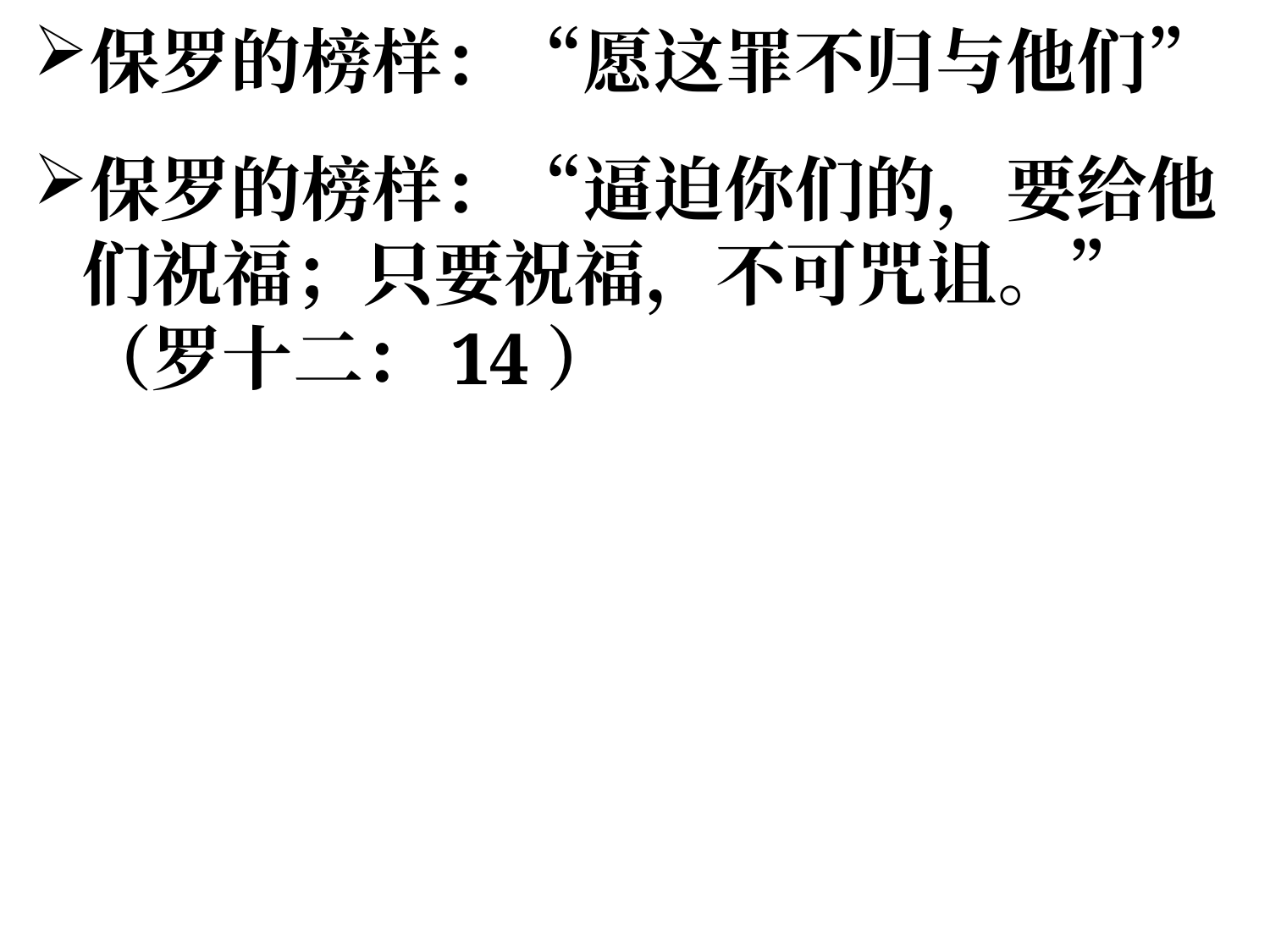

保罗的榜样：“愿这罪不归与他们”

保罗的榜样：“逼迫你们的，要给他们祝福；只要祝福，不可咒诅。”（罗十二：14）